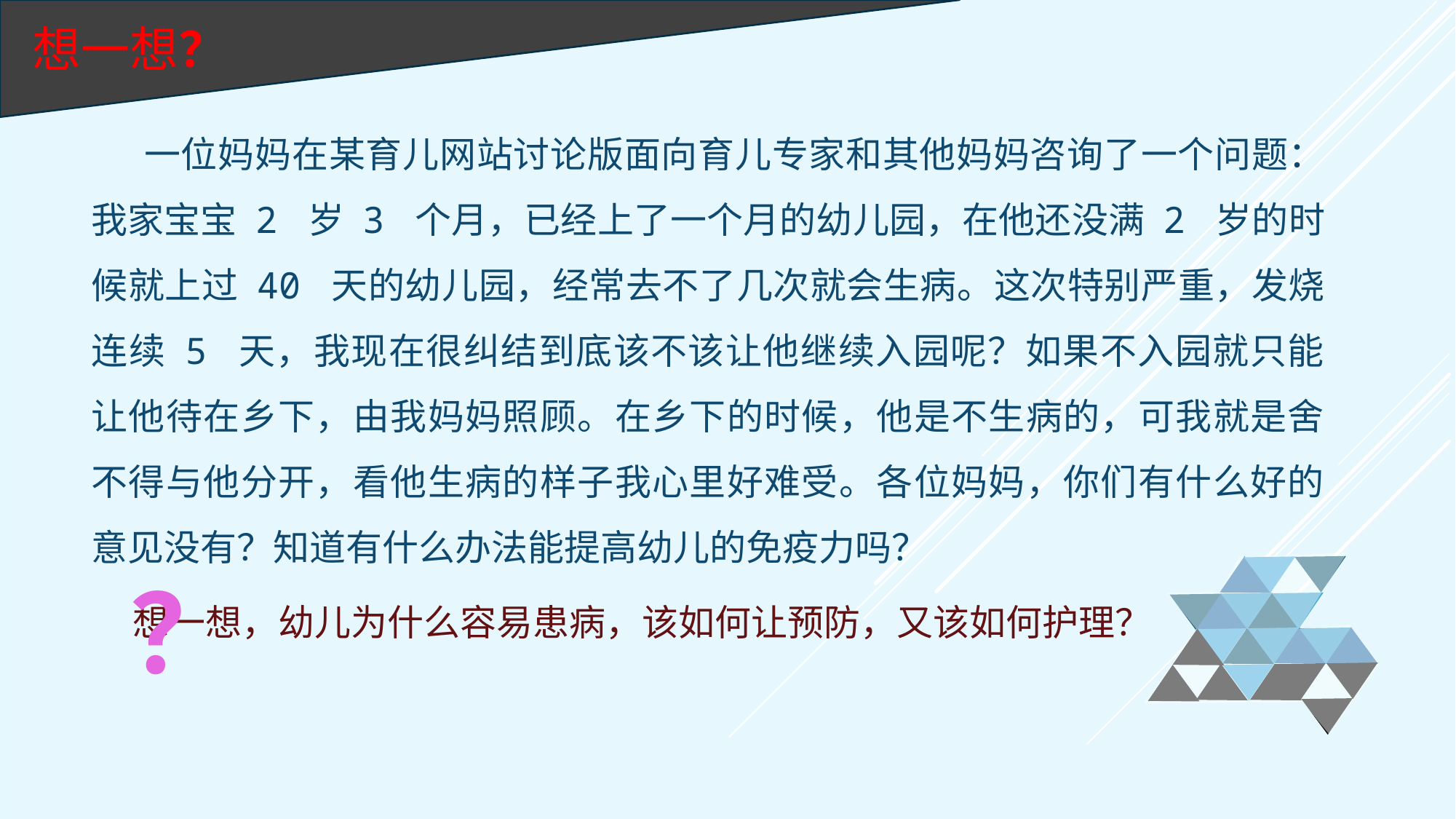

想一想？

     一位妈妈在某育儿网站讨论版面向育儿专家和其他妈妈咨询了一个问题：我家宝宝 2 岁 3 个月，已经上了一个月的幼儿园，在他还没满 2 岁的时候就上过 40 天的幼儿园，经常去不了几次就会生病。这次特别严重，发烧连续 5 天，我现在很纠结到底该不该让他继续入园呢？如果不入园就只能让他待在乡下，由我妈妈照顾。在乡下的时候，他是不生病的，可我就是舍不得与他分开，看他生病的样子我心里好难受。各位妈妈，你们有什么好的意见没有？知道有什么办法能提高幼儿的免疫力吗？
    想一想，幼儿为什么容易患病，该如何让预防，又该如何护理？

？